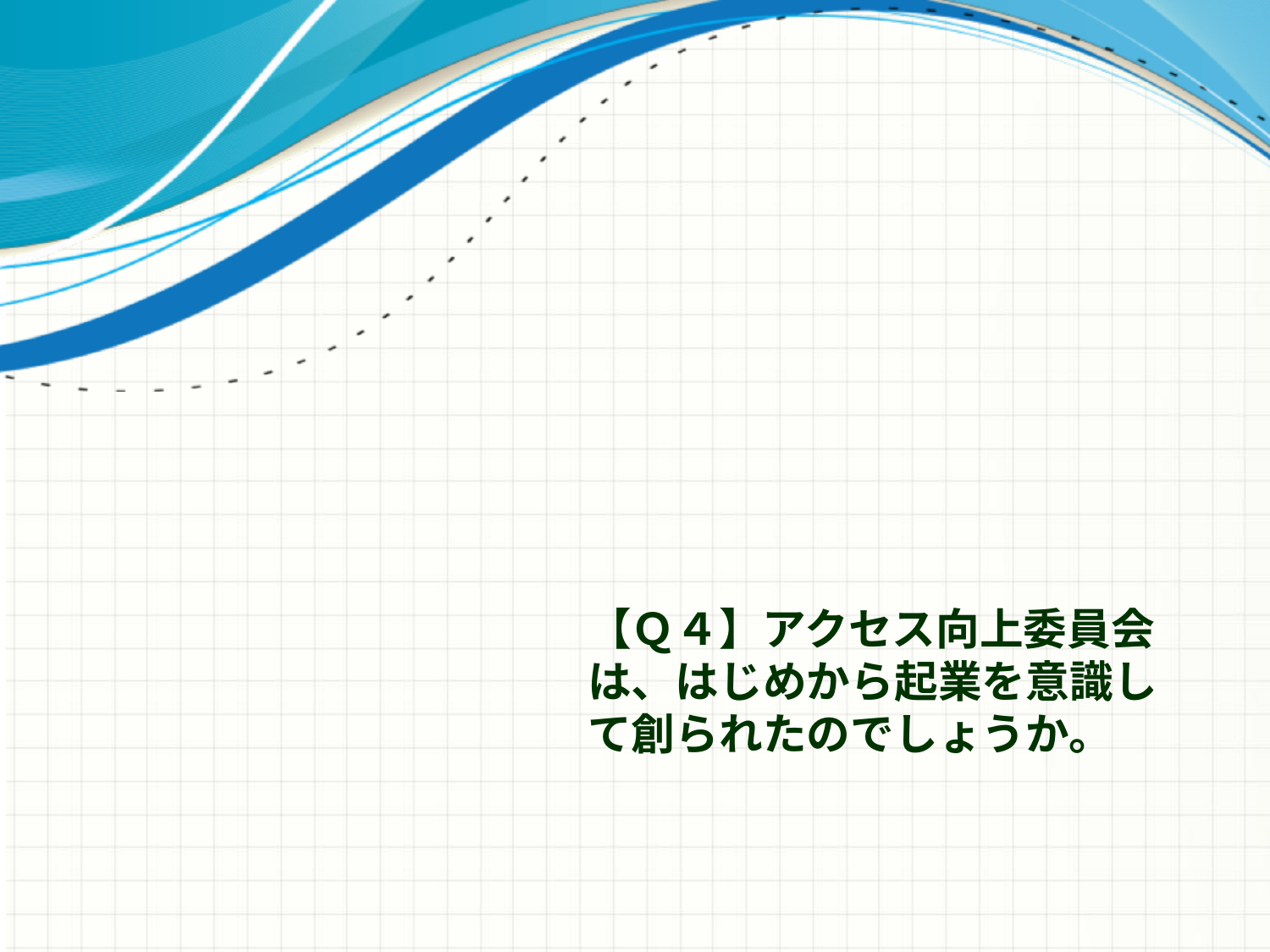

# 【Ｑ４】アクセス向上委員会は、はじめから起業を意識して創られたのでしょうか。